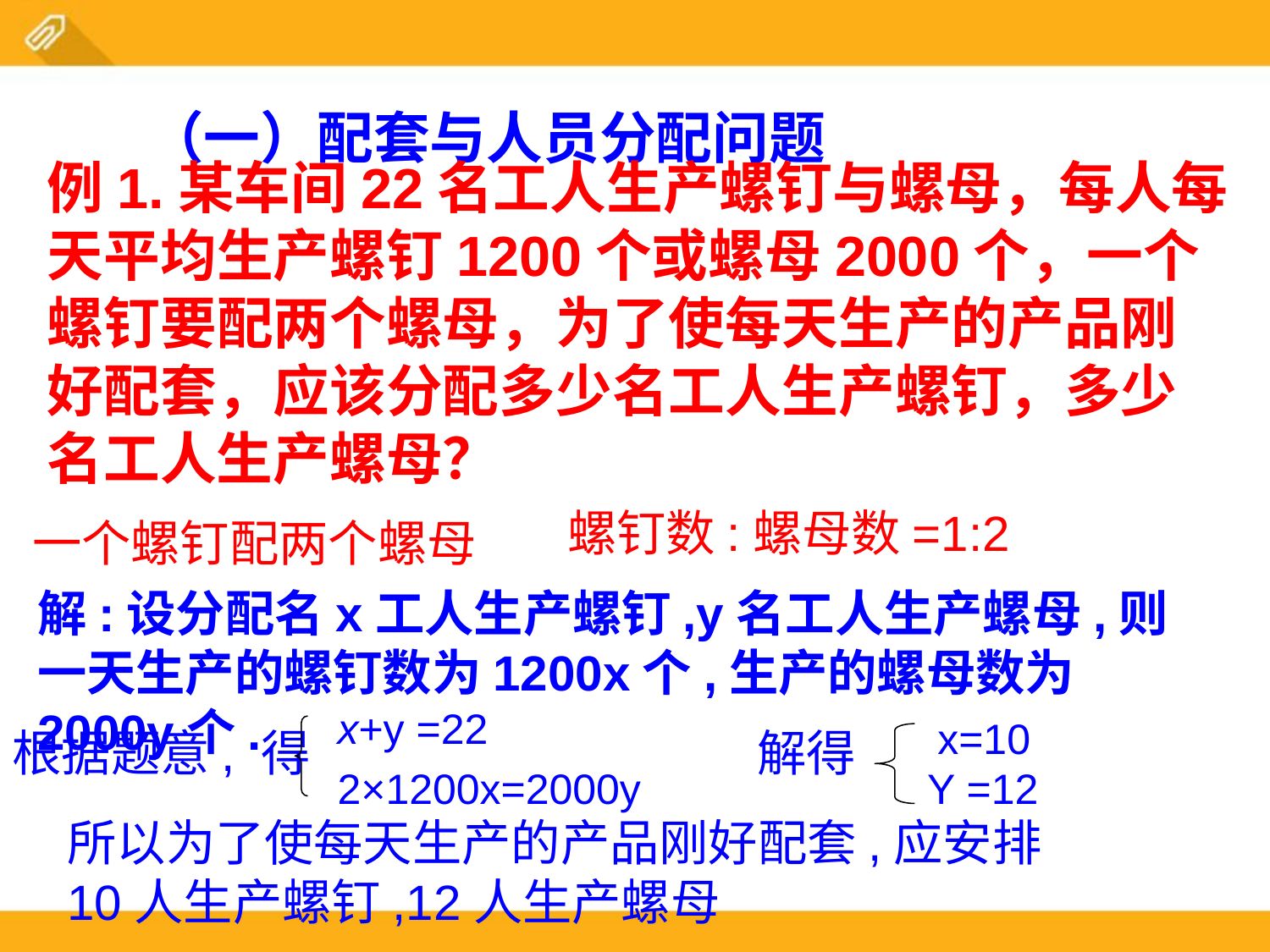

（一）配套与人员分配问题
例1.某车间22名工人生产螺钉与螺母，每人每天平均生产螺钉1200个或螺母2000个，一个螺钉要配两个螺母，为了使每天生产的产品刚好配套，应该分配多少名工人生产螺钉，多少名工人生产螺母？
螺钉数:螺母数=1:2
一个螺钉配两个螺母
解:设分配名x工人生产螺钉,y名工人生产螺母,则一天生产的螺钉数为1200x个,生产的螺母数为2000y个.
x+y =22
根据题意, 得

2×1200x=2000y
x=10
解得

Y =12
所以为了使每天生产的产品刚好配套,应安排10人生产螺钉,12人生产螺母